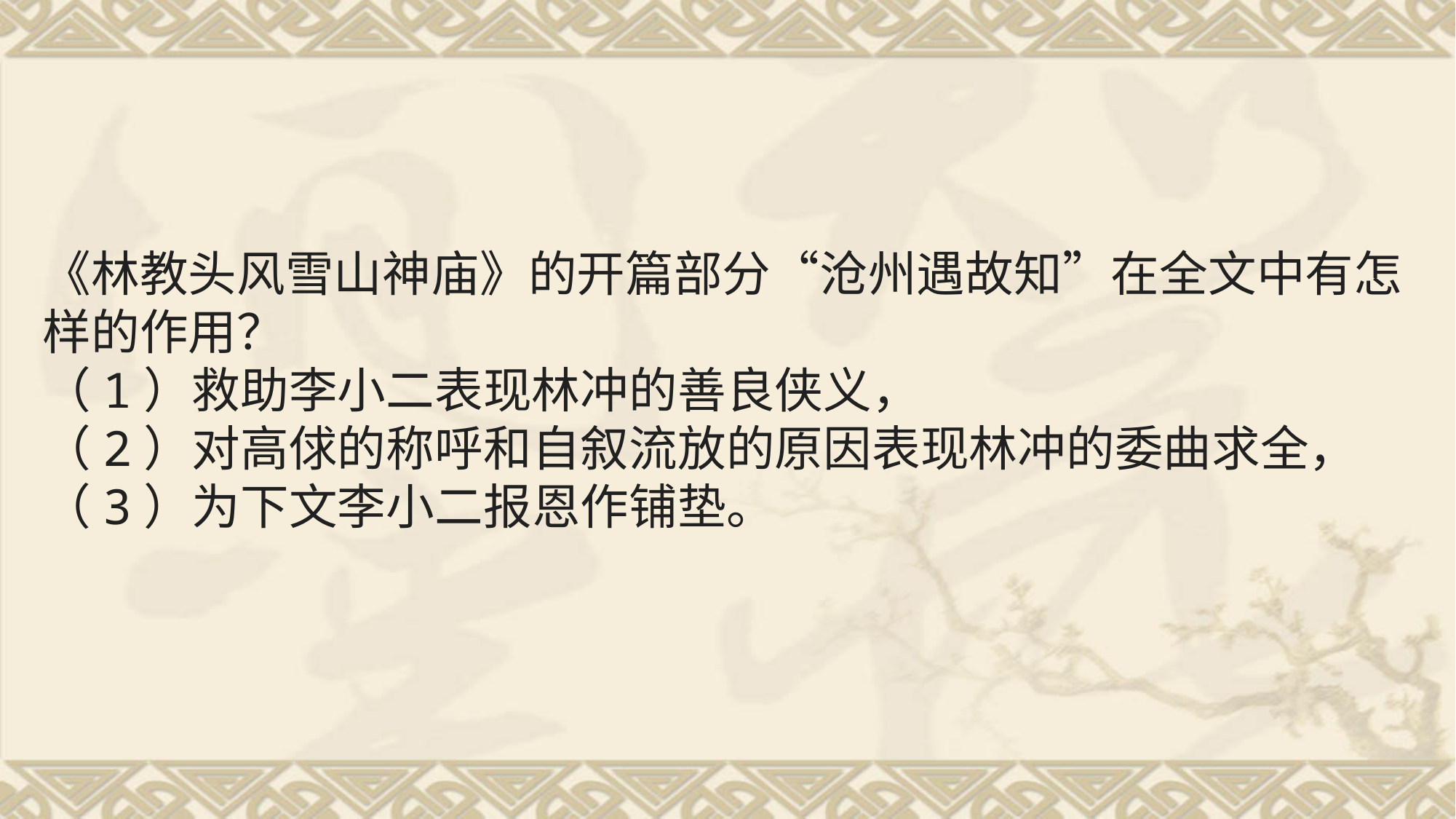

《林教头风雪山神庙》的开篇部分“沧州遇故知”在全文中有怎样的作用？
（1）救助李小二表现林冲的善良侠义，
（2）对高俅的称呼和自叙流放的原因表现林冲的委曲求全，
（3）为下文李小二报恩作铺垫。